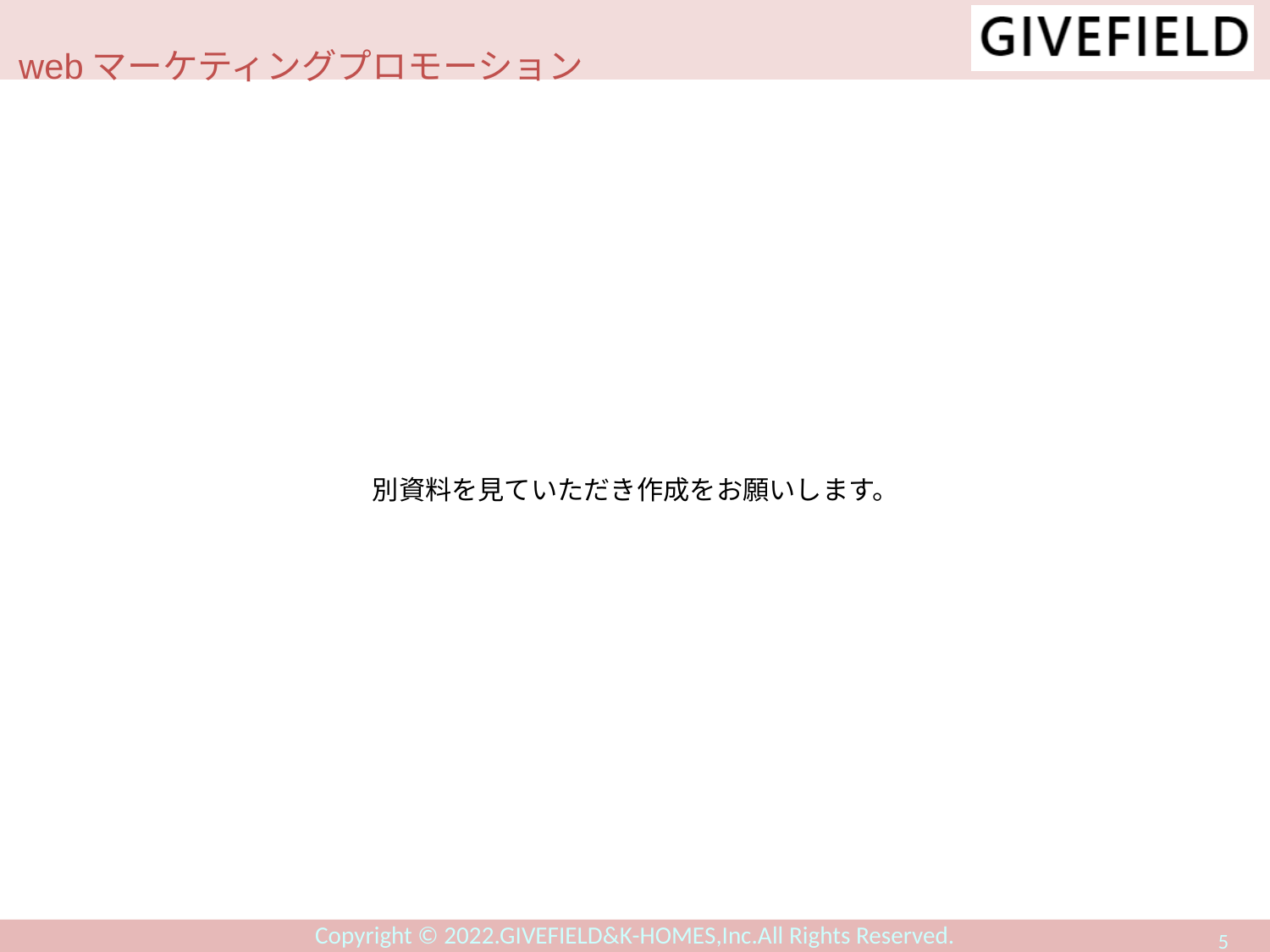

webマーケティングプロモーション
別資料を見ていただき作成をお願いします。
5